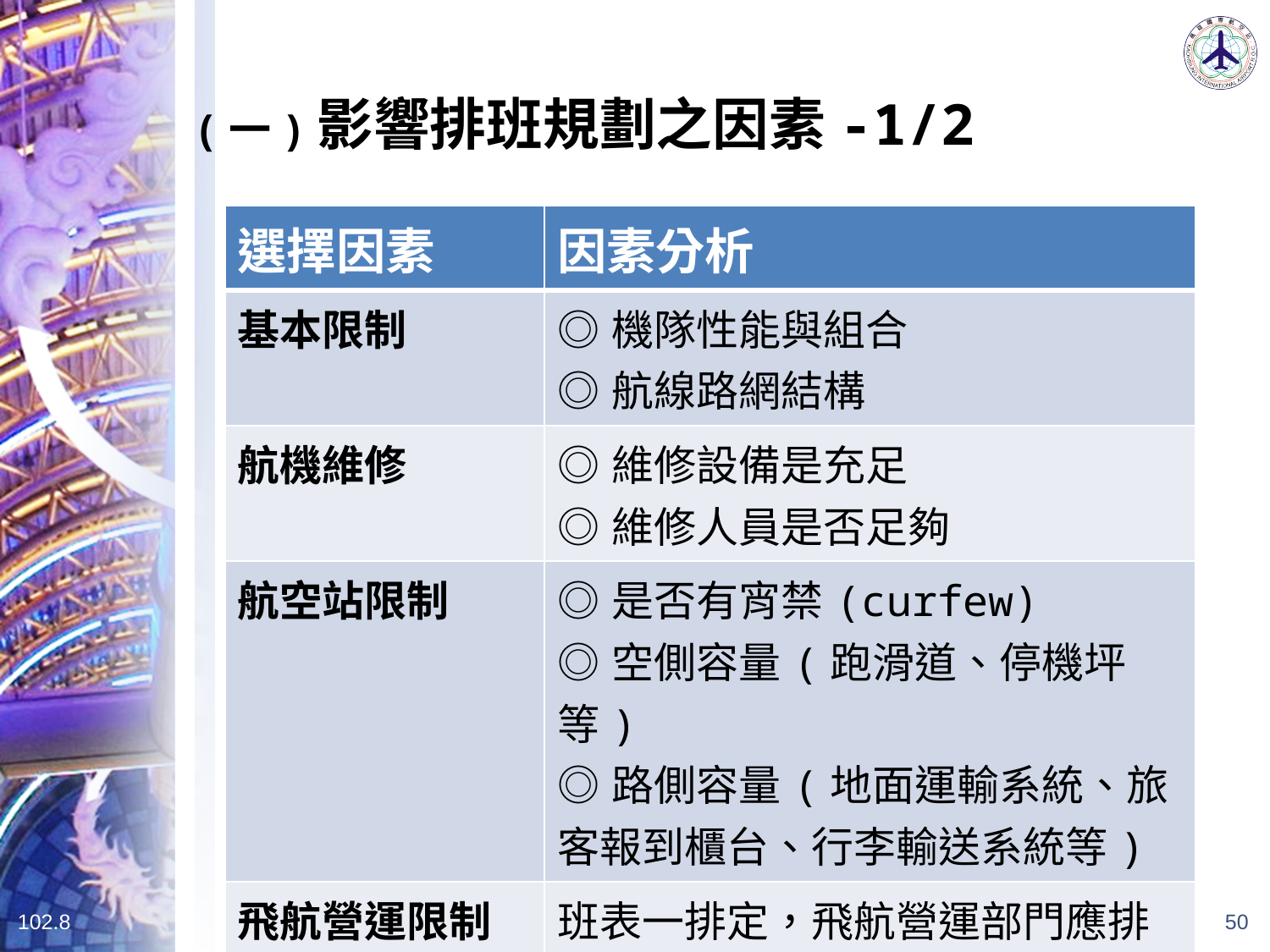

(一)影響排班規劃之因素-1/2
| 選擇因素 | 因素分析 |
| --- | --- |
| 基本限制 | ◎機隊性能與組合 ◎航線路網結構 |
| 航機維修 | ◎維修設備是充足 ◎維修人員是否足夠 |
| 航空站限制 | ◎是否有宵禁(curfew) ◎空側容量(跑滑道、停機坪等) ◎路側容量(地面運輸系統、旅客報到櫃台、行李輸送系統等) |
| 飛航營運限制 | 班表一排定，飛航營運部門應排定組員來服務，故其組員本身訓練飛航時數及休息時數均影響 |
102.8
50